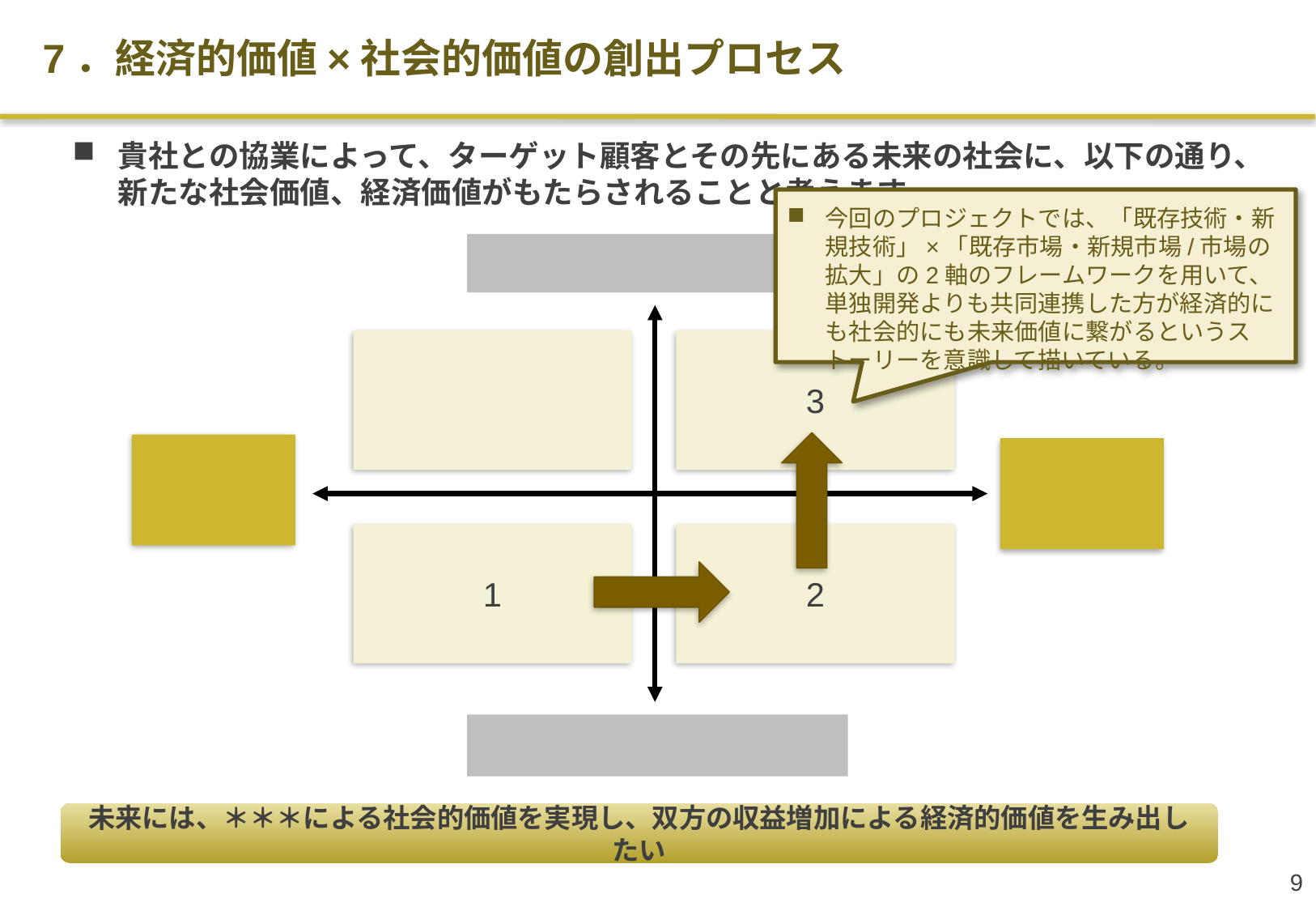

7．経済的価値×社会的価値の創出プロセス
貴社との協業によって、ターゲット顧客とその先にある未来の社会に、以下の通り、新たな社会価値、経済価値がもたらされることと考えます。
今回のプロジェクトでは、「既存技術・新規技術」×「既存市場・新規市場/市場の拡大」の2軸のフレームワークを用いて、単独開発よりも共同連携した方が経済的にも社会的にも未来価値に繋がるというストーリーを意識して描いている。

3

1
2

未来には、＊＊＊による社会的価値を実現し、双方の収益増加による経済的価値を生み出したい
9